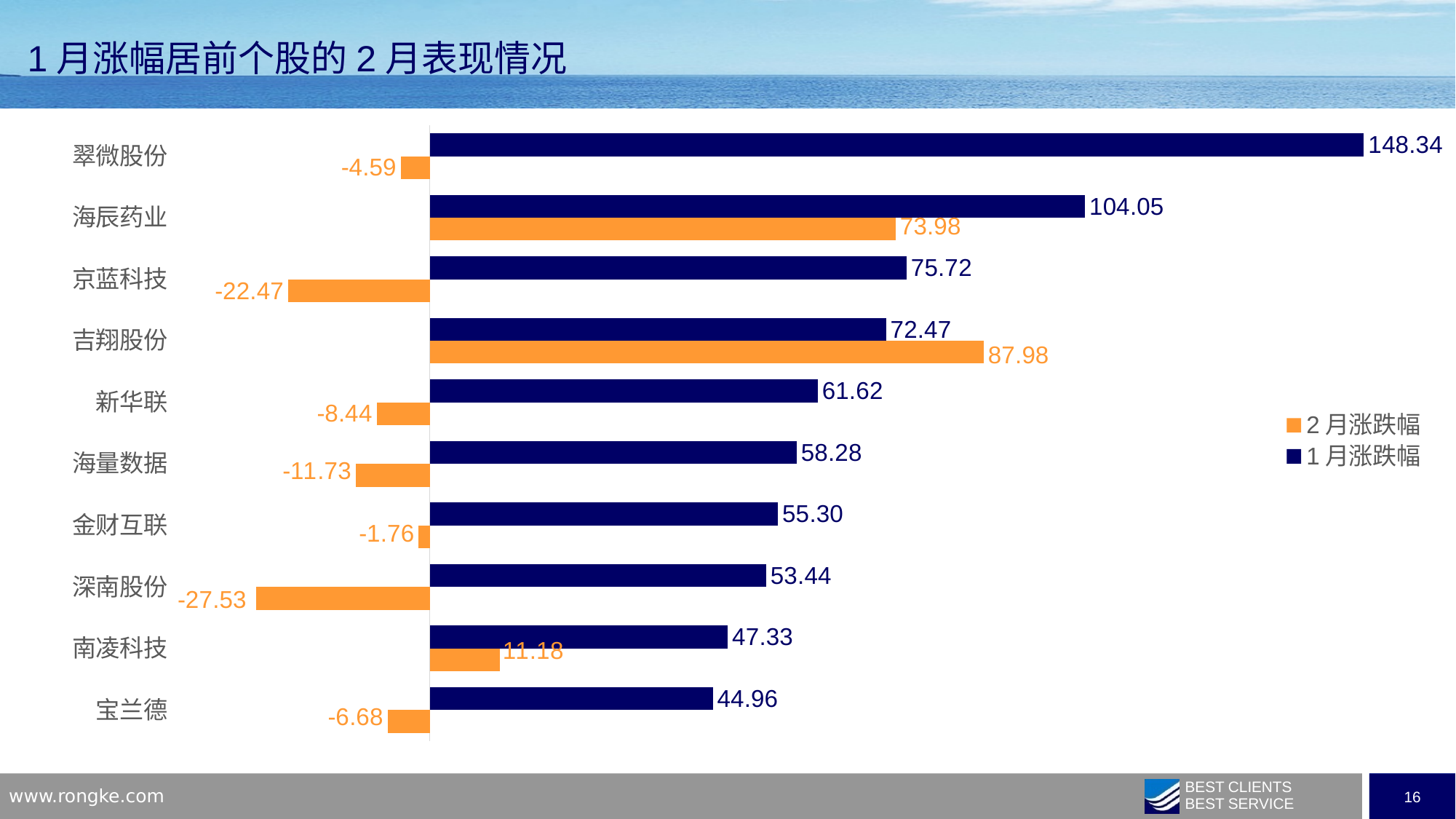

1月涨幅居前个股的2月表现情况

### Chart

| Category | 1月涨跌幅 | 2月涨跌幅 |
|---|---|---|
| 翠微股份 | 148.3436 | -4.5949 |
| 海辰药业 | 104.05 | 73.977 |
| 京蓝科技 | 75.7246 | -22.4742 |
| 吉翔股份 | 72.466 | 87.9825 |
| 新华联 | 61.6162 | -8.4375 |
| 海量数据 | 58.2756 | -11.7296 |
| 金财互联 | 55.303 | -1.7561 |
| 深南股份 | 53.4381 | -27.5288 |
| 南凌科技 | 47.3318 | 11.1811 |
| 宝兰德 | 44.9636 | -6.6848 |